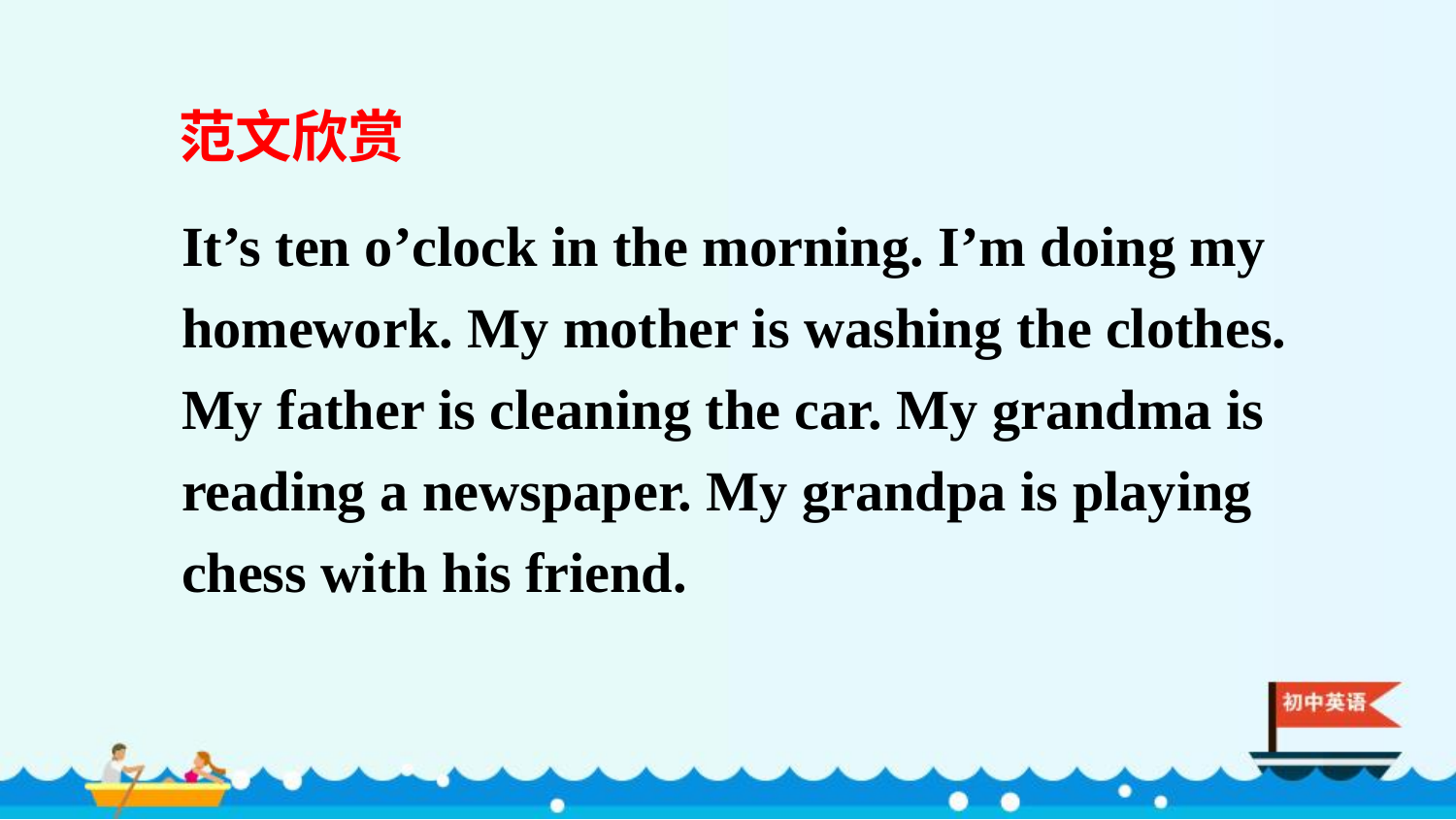

范文欣赏
It’s ten o’clock in the morning. I’m doing my homework. My mother is washing the clothes. My father is cleaning the car. My grandma is reading a newspaper. My grandpa is playing chess with his friend.